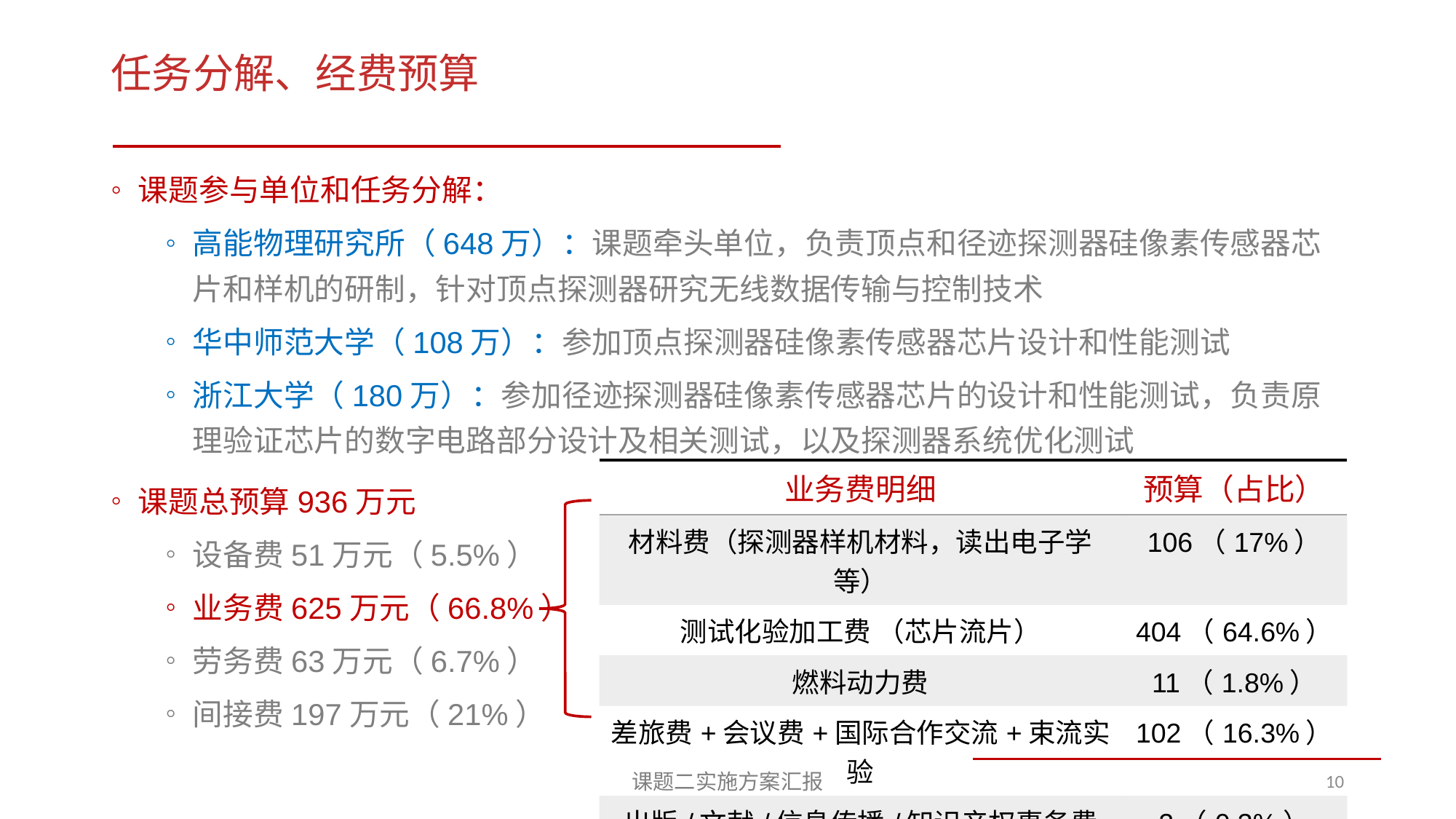

# 任务分解、经费预算
课题参与单位和任务分解：
高能物理研究所（648万）：课题牵头单位，负责顶点和径迹探测器硅像素传感器芯片和样机的研制，针对顶点探测器研究无线数据传输与控制技术
华中师范大学（108万）：参加顶点探测器硅像素传感器芯片设计和性能测试
浙江大学（180万）：参加径迹探测器硅像素传感器芯片的设计和性能测试，负责原理验证芯片的数字电路部分设计及相关测试，以及探测器系统优化测试
课题总预算936万元
设备费51万元（5.5%）
业务费625万元（66.8%）
劳务费63万元（6.7%）
间接费197万元（21%）
| 业务费明细 | 预算（占比） |
| --- | --- |
| 材料费（探测器样机材料，读出电子学等） | 106（17%） |
| 测试化验加工费 （芯片流片） | 404（64.6%） |
| 燃料动力费 | 11（1.8%） |
| 差旅费+会议费+国际合作交流+束流实验 | 102（16.3%） |
| 出版/文献/信息传播/知识产权事务费 | 2（0.3%） |

课题二实施方案汇报
10